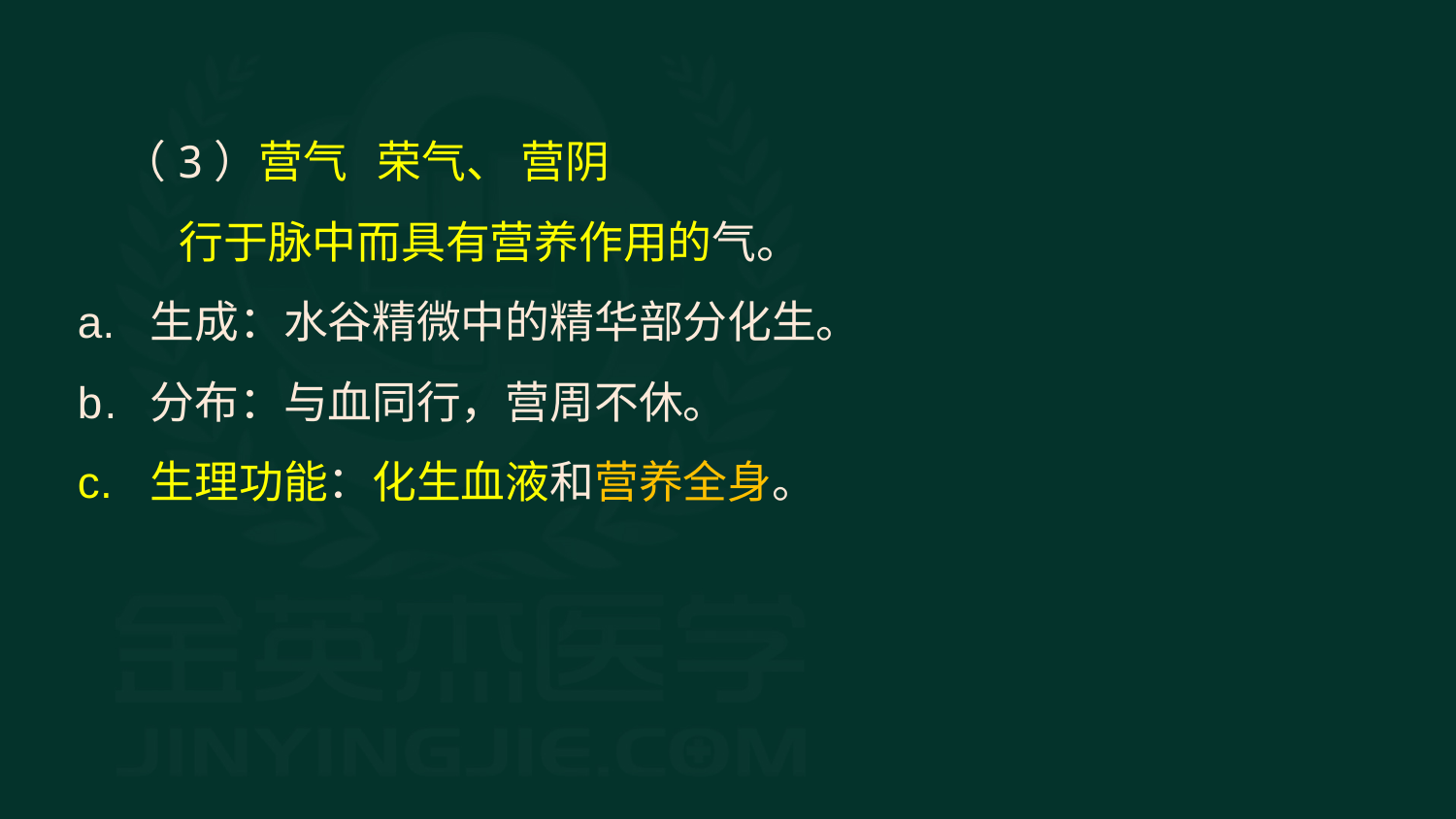

（3）营气   荣气、 营阴
　 行于脉中而具有营养作用的气。
生成：水谷精微中的精华部分化生。
分布：与血同行，营周不休。
生理功能：化生血液和营养全身。